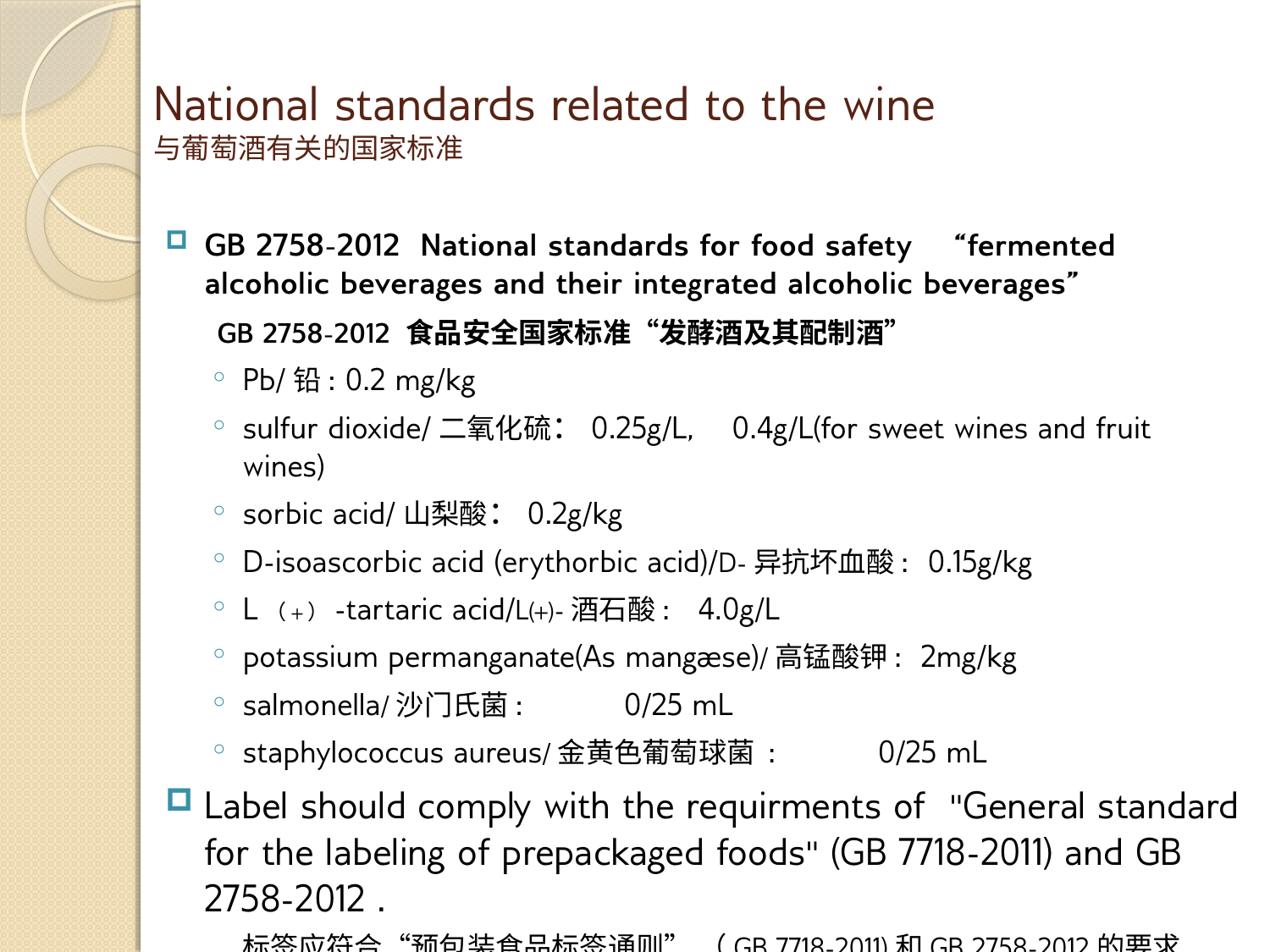

# National standards related to the wine 与葡萄酒有关的国家标准
GB 2758-2012  National standards for food safety    “fermented alcoholic beverages and their integrated alcoholic beverages”
     GB 2758-2012 食品安全国家标准“发酵酒及其配制酒”
Pb/铅: 0.2 mg/kg
sulfur dioxide/二氧化硫：0.25g/L,    0.4g/L(for sweet wines and fruit wines)
sorbic acid/山梨酸：0.2g/kg
D-isoascorbic acid (erythorbic acid)/D-异抗坏血酸:  0.15g/kg
L（+）-tartaric acid/L(+)-酒石酸:   4.0g/L
potassium permanganate(As mangaese)/高锰酸钾:  2mg/kg
salmonella/沙门氏菌: 	0/25 mL
staphylococcus aureus/金黄色葡萄球菌 :   	0/25 mL
Label should comply with the requirments of  "General standard for the labeling of prepackaged foods" (GB 7718-2011) and GB 2758-2012 .
    标签应符合“预包装食品标签通则” （GB 7718-2011)和GB 2758-2012的要求